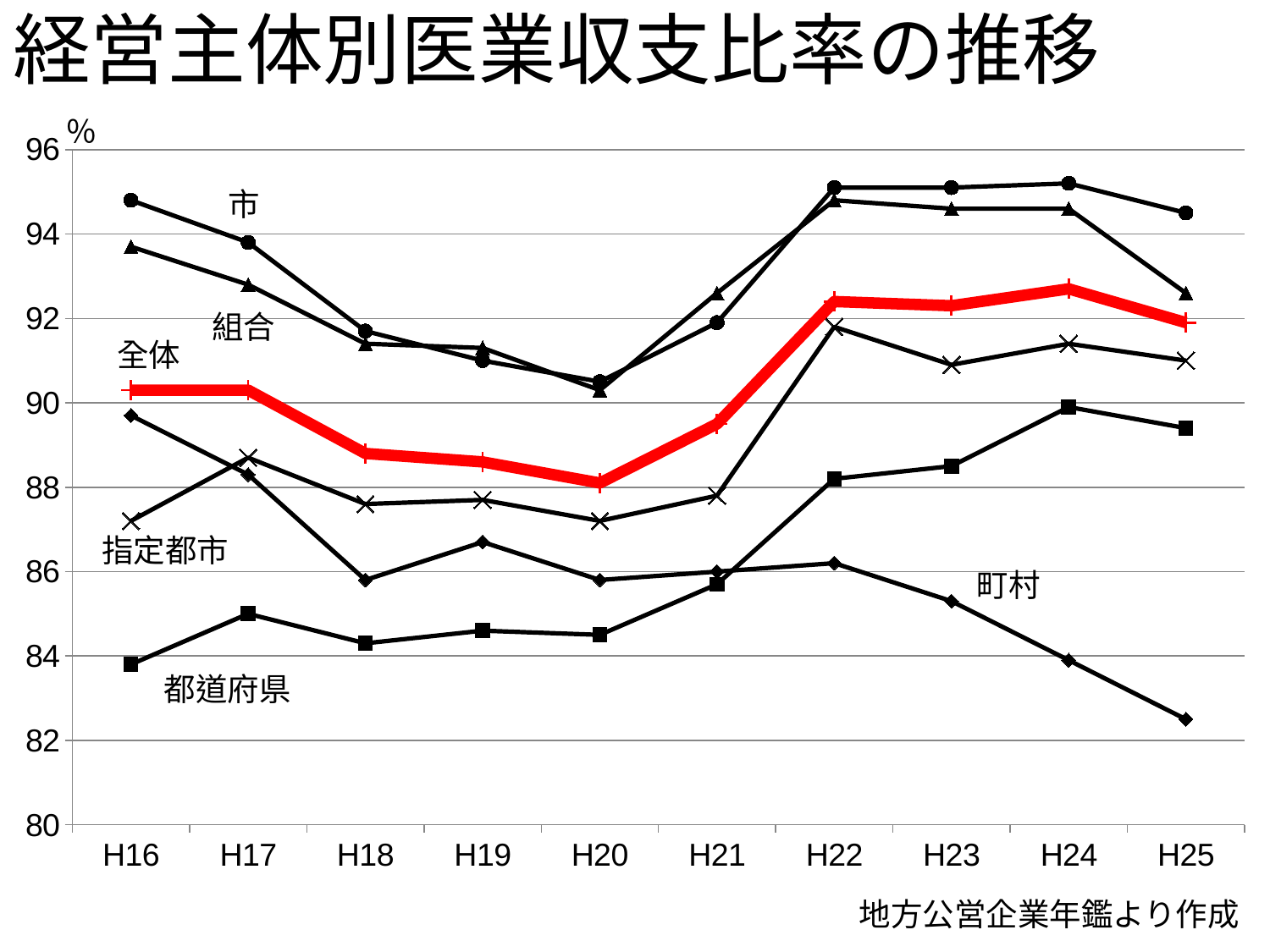

# 経営主体別医業収支比率の推移
％

### Chart

| Category | 都道府県 | 指定都市 | 市 | 町村 | 組合 | 全体 |
|---|---|---|---|---|---|---|
| H16 | 83.8 | 87.2 | 94.8 | 89.7 | 93.7 | 90.3 |
| H17 | 85.0 | 88.7 | 93.8 | 88.3 | 92.8 | 90.3 |
| H18 | 84.3 | 87.6 | 91.7 | 85.8 | 91.4 | 88.8 |
| H19 | 84.6 | 87.7 | 91.0 | 86.7 | 91.3 | 88.6 |
| H20 | 84.5 | 87.2 | 90.5 | 85.8 | 90.3 | 88.1 |
| H21 | 85.7 | 87.8 | 91.9 | 86.0 | 92.6 | 89.5 |
| H22 | 88.2 | 91.8 | 95.1 | 86.2 | 94.8 | 92.4 |
| H23 | 88.5 | 90.9 | 95.1 | 85.3 | 94.6 | 92.3 |
| H24 | 89.9 | 91.4 | 95.2 | 83.9 | 94.6 | 92.7 |
| H25 | 89.4 | 91.0 | 94.5 | 82.5 | 92.6 | 91.9 |
地方公営企業年鑑より作成